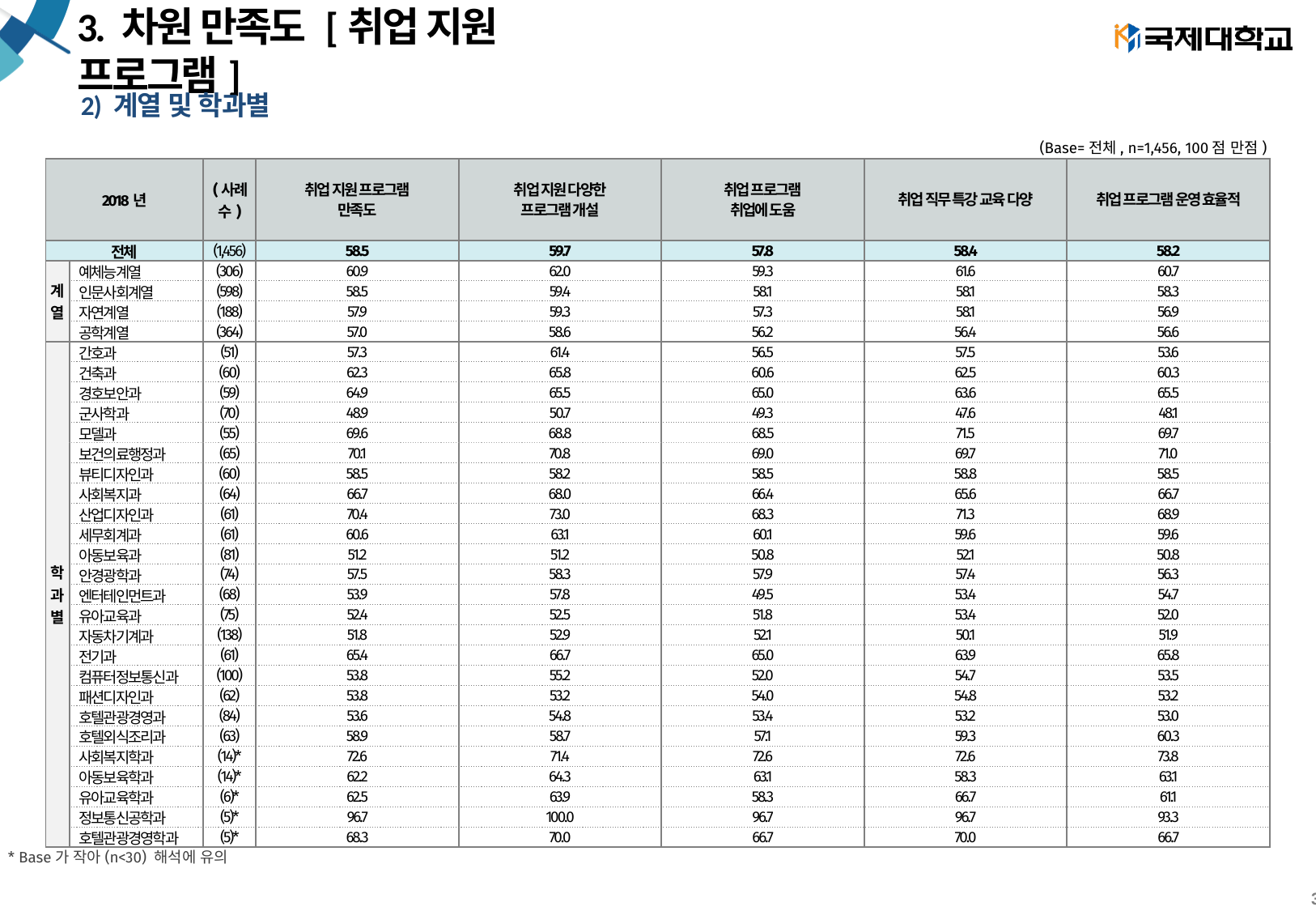

# 3. 차원 만족도 [취업 지원 프로그램]
2) 계열 및 학과별
(Base=전체, n=1,456, 100점 만점)
| 2018년 |  | (사례수) | 취업 지원 프로그램 만족도 | 취업 지원 다양한 프로그램 개설 | 취업 프로그램 취업에 도움 | 취업 직무 특강 교육 다양 | 취업 프로그램 운영 효율적 |
| --- | --- | --- | --- | --- | --- | --- | --- |
| 전체 |  | (1,456) | 58.5 | 59.7 | 57.8 | 58.4 | 58.2 |
| 계 열 | 예체능계열 | (306) | 60.9 | 62.0 | 59.3 | 61.6 | 60.7 |
|  | 인문사회계열 | (598) | 58.5 | 59.4 | 58.1 | 58.1 | 58.3 |
|  | 자연계열 | (188) | 57.9 | 59.3 | 57.3 | 58.1 | 56.9 |
|  | 공학계열 | (364) | 57.0 | 58.6 | 56.2 | 56.4 | 56.6 |
| 학 과 별 | 간호과 | (51) | 57.3 | 61.4 | 56.5 | 57.5 | 53.6 |
|  | 건축과 | (60) | 62.3 | 65.8 | 60.6 | 62.5 | 60.3 |
|  | 경호보안과 | (59) | 64.9 | 65.5 | 65.0 | 63.6 | 65.5 |
|  | 군사학과 | (70) | 48.9 | 50.7 | 49.3 | 47.6 | 48.1 |
|  | 모델과 | (55) | 69.6 | 68.8 | 68.5 | 71.5 | 69.7 |
|  | 보건의료행정과 | (65) | 70.1 | 70.8 | 69.0 | 69.7 | 71.0 |
|  | 뷰티디자인과 | (60) | 58.5 | 58.2 | 58.5 | 58.8 | 58.5 |
|  | 사회복지과 | (64) | 66.7 | 68.0 | 66.4 | 65.6 | 66.7 |
|  | 산업디자인과 | (61) | 70.4 | 73.0 | 68.3 | 71.3 | 68.9 |
|  | 세무회계과 | (61) | 60.6 | 63.1 | 60.1 | 59.6 | 59.6 |
|  | 아동보육과 | (81) | 51.2 | 51.2 | 50.8 | 52.1 | 50.8 |
|  | 안경광학과 | (74) | 57.5 | 58.3 | 57.9 | 57.4 | 56.3 |
|  | 엔터테인먼트과 | (68) | 53.9 | 57.8 | 49.5 | 53.4 | 54.7 |
|  | 유아교육과 | (75) | 52.4 | 52.5 | 51.8 | 53.4 | 52.0 |
|  | 자동차기계과 | (138) | 51.8 | 52.9 | 52.1 | 50.1 | 51.9 |
|  | 전기과 | (61) | 65.4 | 66.7 | 65.0 | 63.9 | 65.8 |
|  | 컴퓨터정보통신과 | (100) | 53.8 | 55.2 | 52.0 | 54.7 | 53.5 |
|  | 패션디자인과 | (62) | 53.8 | 53.2 | 54.0 | 54.8 | 53.2 |
|  | 호텔관광경영과 | (84) | 53.6 | 54.8 | 53.4 | 53.2 | 53.0 |
|  | 호텔외식조리과 | (63) | 58.9 | 58.7 | 57.1 | 59.3 | 60.3 |
|  | 사회복지학과 | (14)\* | 72.6 | 71.4 | 72.6 | 72.6 | 73.8 |
|  | 아동보육학과 | (14)\* | 62.2 | 64.3 | 63.1 | 58.3 | 63.1 |
|  | 유아교육학과 | (6)\* | 62.5 | 63.9 | 58.3 | 66.7 | 61.1 |
|  | 정보통신공학과 | (5)\* | 96.7 | 100.0 | 96.7 | 96.7 | 93.3 |
|  | 호텔관광경영학과 | (5)\* | 68.3 | 70.0 | 66.7 | 70.0 | 66.7 |
* Base가 작아(n<30) 해석에 유의